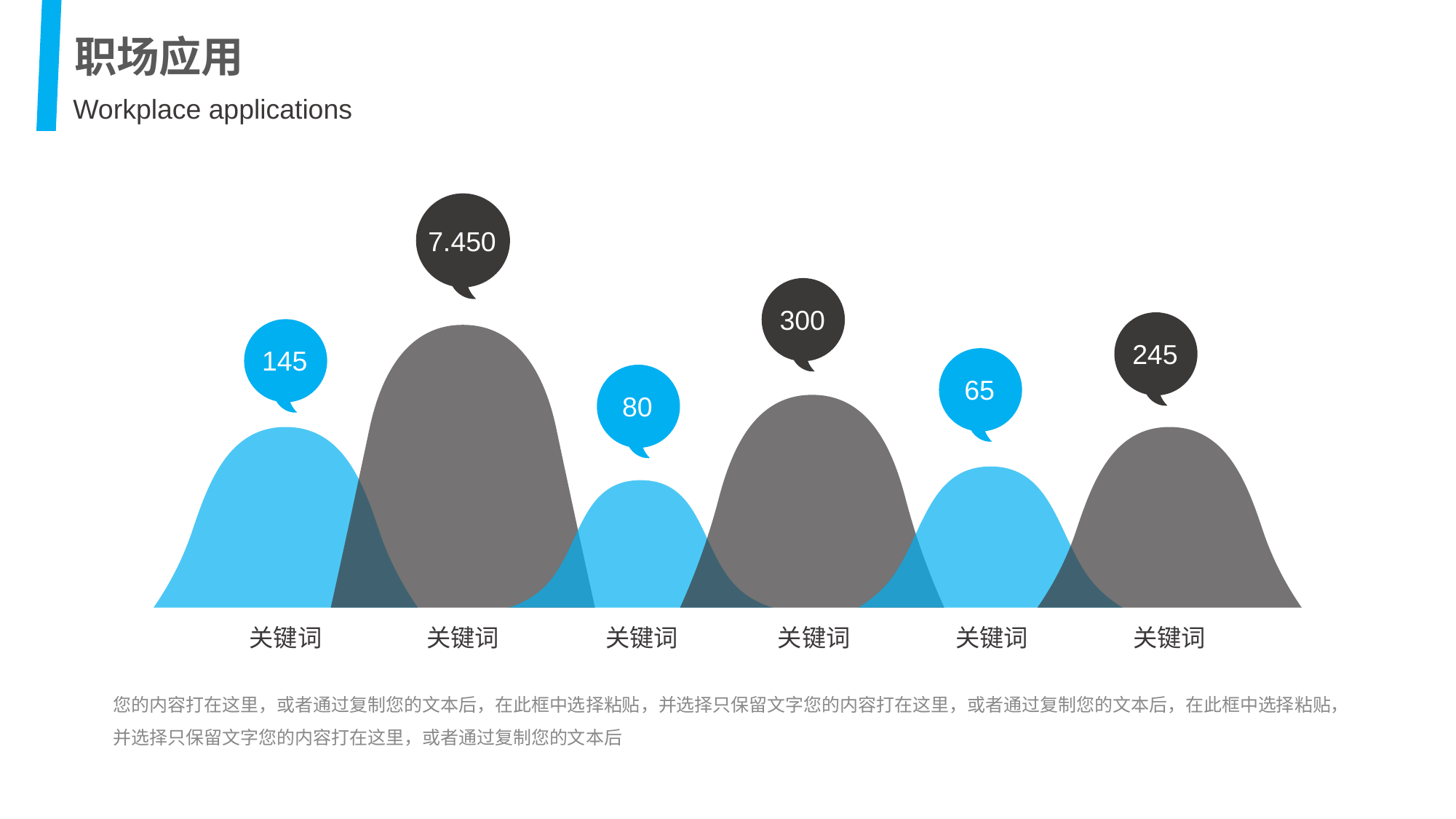

职场应用
Workplace applications

7.450

300

245

145

65

80

关键词
关键词
关键词
关键词
关键词
关键词
您的内容打在这里，或者通过复制您的文本后，在此框中选择粘贴，并选择只保留文字您的内容打在这里，或者通过复制您的文本后，在此框中选择粘贴，并选择只保留文字您的内容打在这里，或者通过复制您的文本后